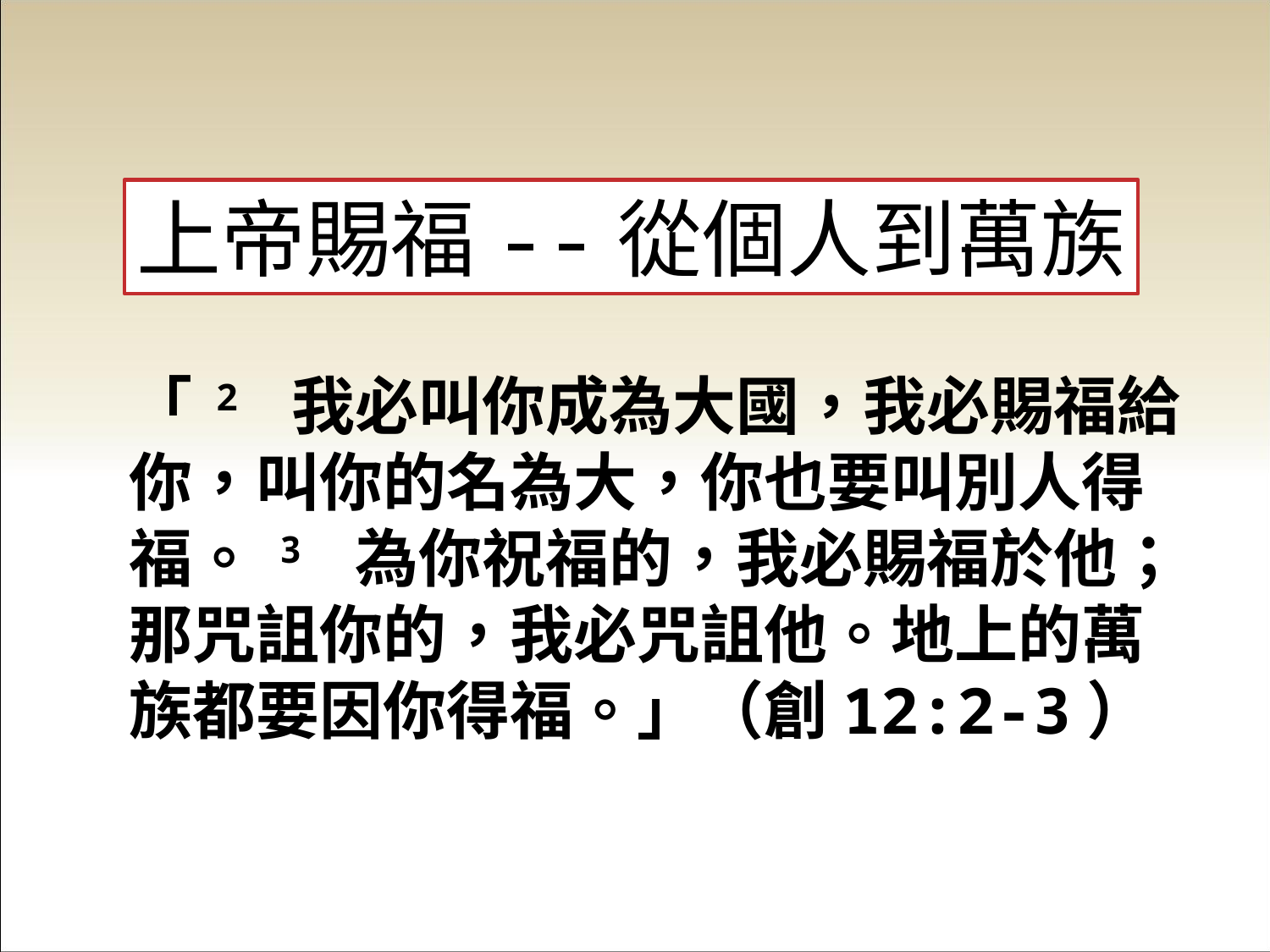

上帝賜福--從個人到萬族
「 2 我必叫你成為大國，我必賜福給你，叫你的名為大，你也要叫別人得福。 3 為你祝福的，我必賜福於他；那咒詛你的，我必咒詛他。地上的萬族都要因你得福。」（創12:2-3）